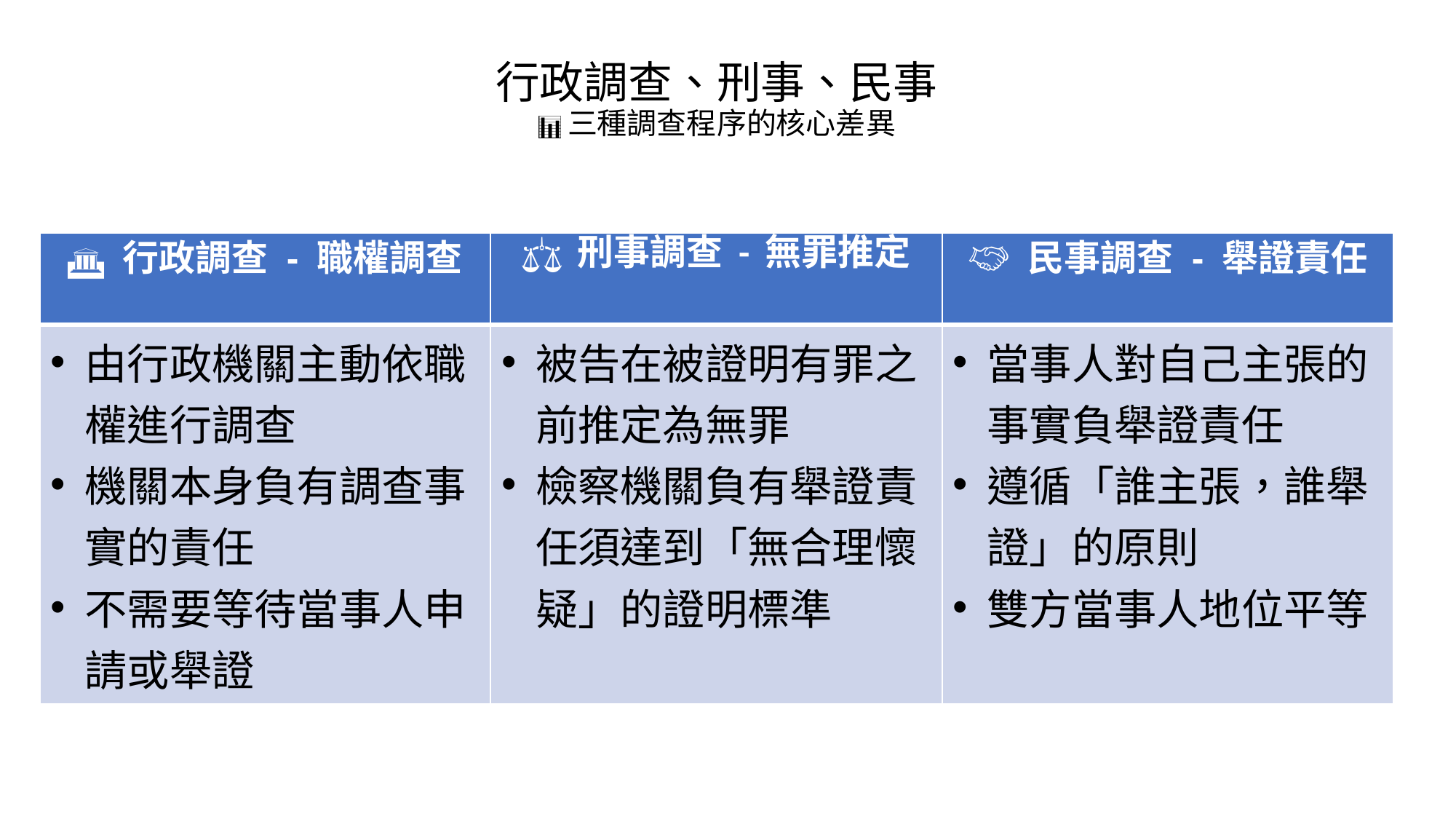

# 行政調查、刑事、民事 📊 三種調查程序的核心差異

| 🏛️ 行政調查 - 職權調查 | ⚖️ 刑事調查 - 無罪推定 | 🤝 民事調查 - 舉證責任 |
| --- | --- | --- |
| 由行政機關主動依職權進行調查 機關本身負有調查事實的責任 不需要等待當事人申請或舉證 | 被告在被證明有罪之前推定為無罪 檢察機關負有舉證責任須達到「無合理懷疑」的證明標準 | 當事人對自己主張的事實負舉證責任 遵循「誰主張，誰舉證」的原則 雙方當事人地位平等 |